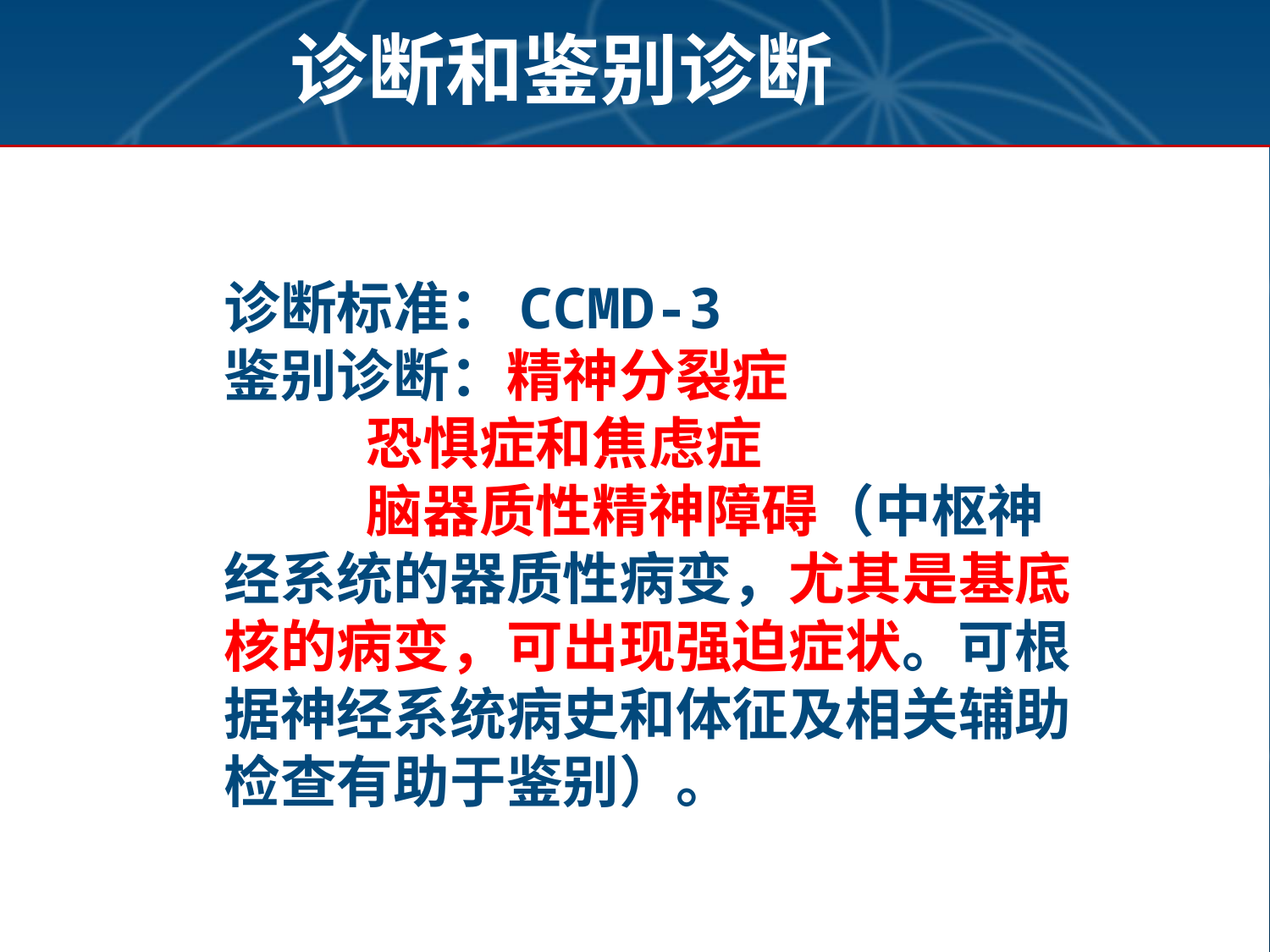

诊断和鉴别诊断
诊断标准：CCMD-3
鉴别诊断：精神分裂症
          恐惧症和焦虑症
          脑器质性精神障碍（中枢神经系统的器质性病变，尤其是基底核的病变，可出现强迫症状。可根据神经系统病史和体征及相关辅助检查有助于鉴别）。